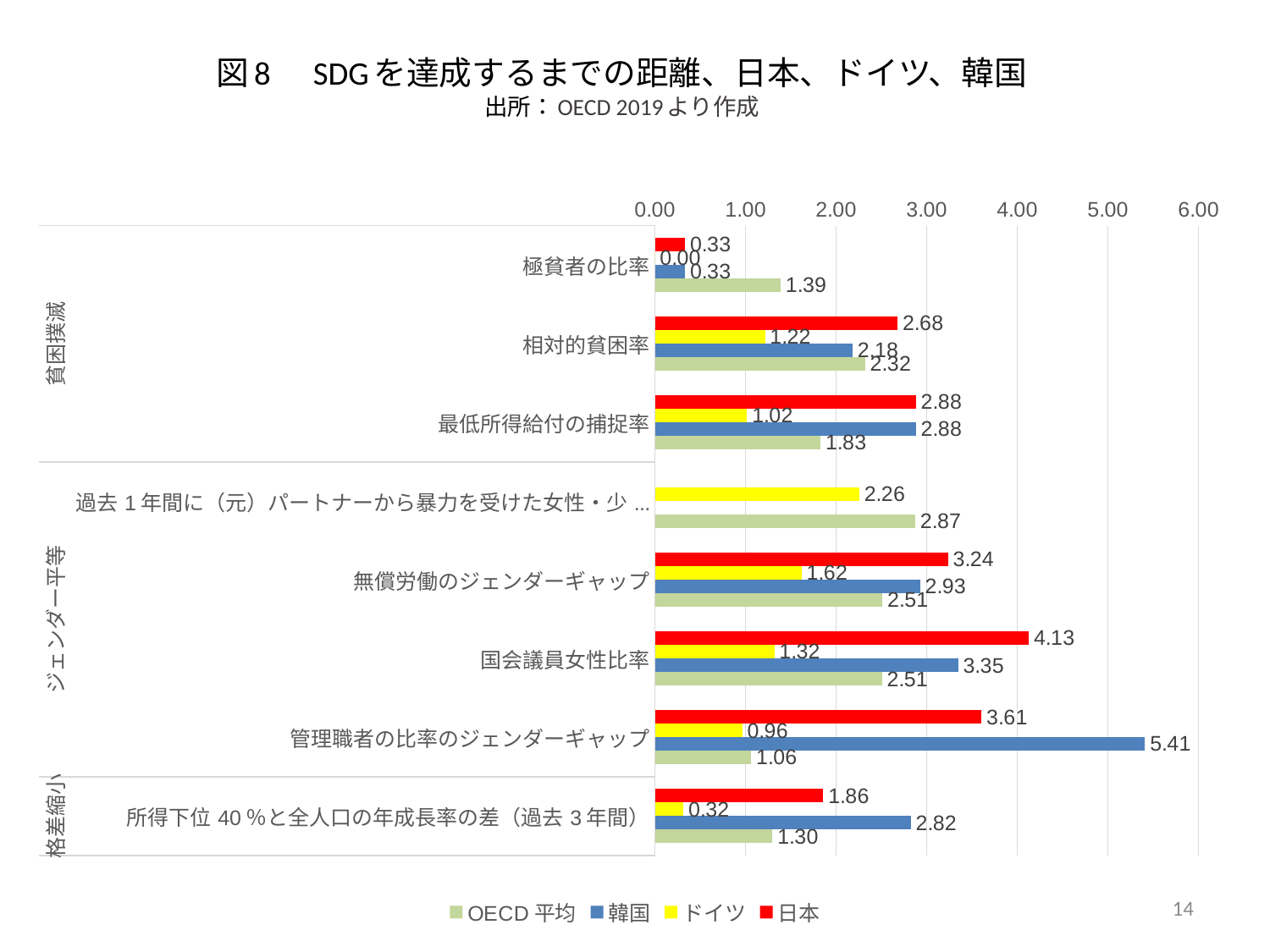

# 図8　SDGを達成するまでの距離、日本、ドイツ、韓国 出所：OECD 2019より作成

### Chart

| Category | 日本 | ドイツ | 韓国 | OECD平均 |
|---|---|---|---|---|
| 極貧者の比率 | 0.332173228263855 | 0.0 | 0.332173228263855 | 1.3873993158340454 |
| 相対的貧困率 | 2.6791224479675293 | 1.2154067754745483 | 2.182504653930664 | 2.3199031352996826 |
| 最低所得給付の捕捉率 | 2.8818836212158203 | 1.018385648727417 | 2.880244255065918 | 1.8276817798614502 |
| 過去1年間に（元）パートナーから暴力を受けた女性・少女の比率 | None | 2.256185293197632 | None | 2.874634265899658 |
| 無償労働のジェンダーギャップ | 3.236471652984619 | 1.6196285486221313 | 2.927516460418701 | 2.5107057094573975 |
| 国会議員女性比率 | 4.127863883972168 | 1.3184822797775269 | 3.346916675567627 | 2.5079691410064697 |
| 管理職者の比率のジェンダーギャップ | 3.6064577102661133 | 0.9637946486473083 | 5.40968656539917 | 1.0619913339614868 |
| 所得下位40％と全人口の年成長率の差（過去3年間） | 1.8594087362289429 | 0.3157288134098053 | 2.8242604732513428 | 1.2990505695343018 |
14